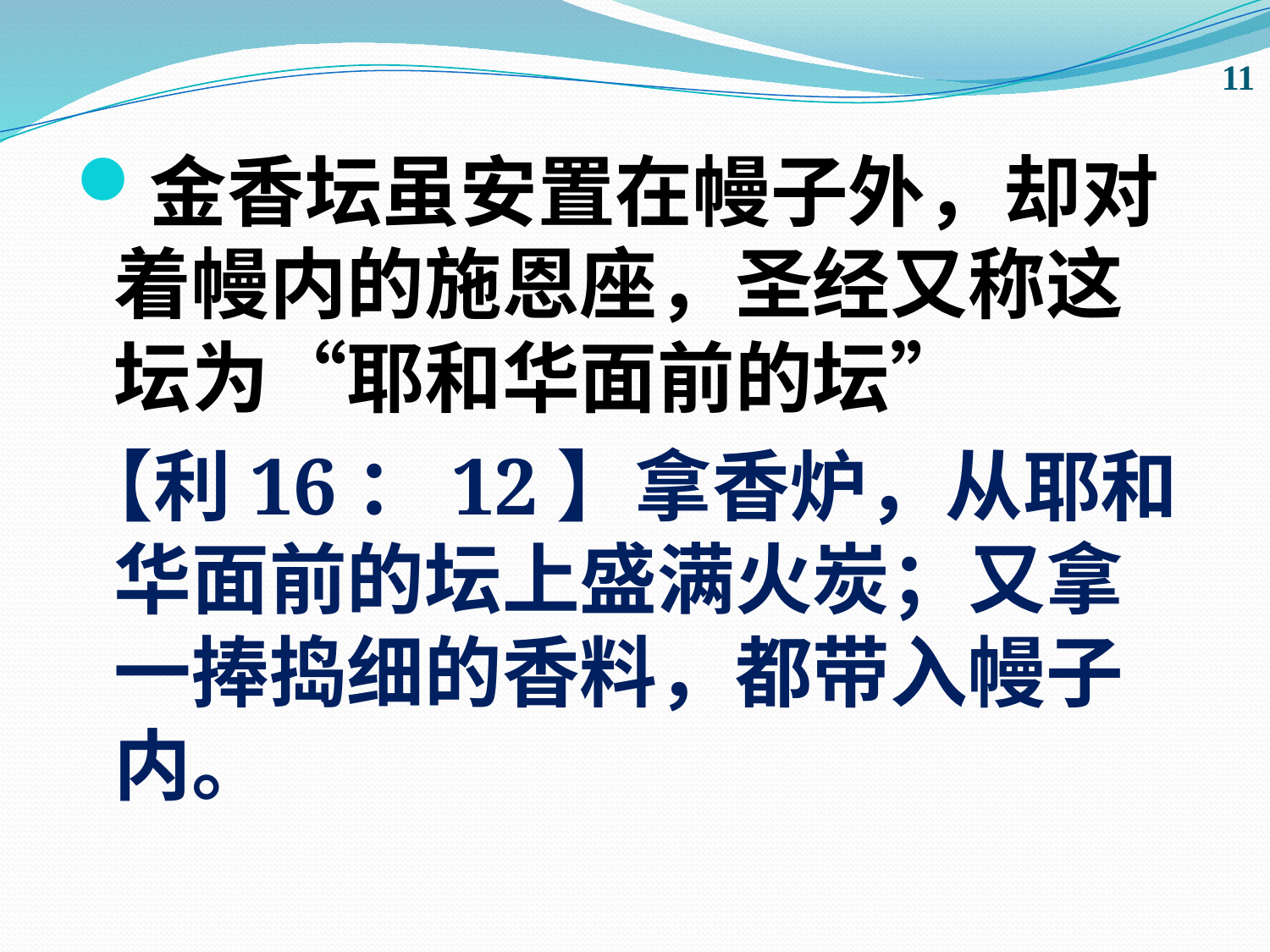

11
金香坛虽安置在幔子外，却对着幔内的施恩座，圣经又称这坛为“耶和华面前的坛”
【利16：12】拿香炉，从耶和华面前的坛上盛满火炭；又拿一捧捣细的香料，都带入幔子内。